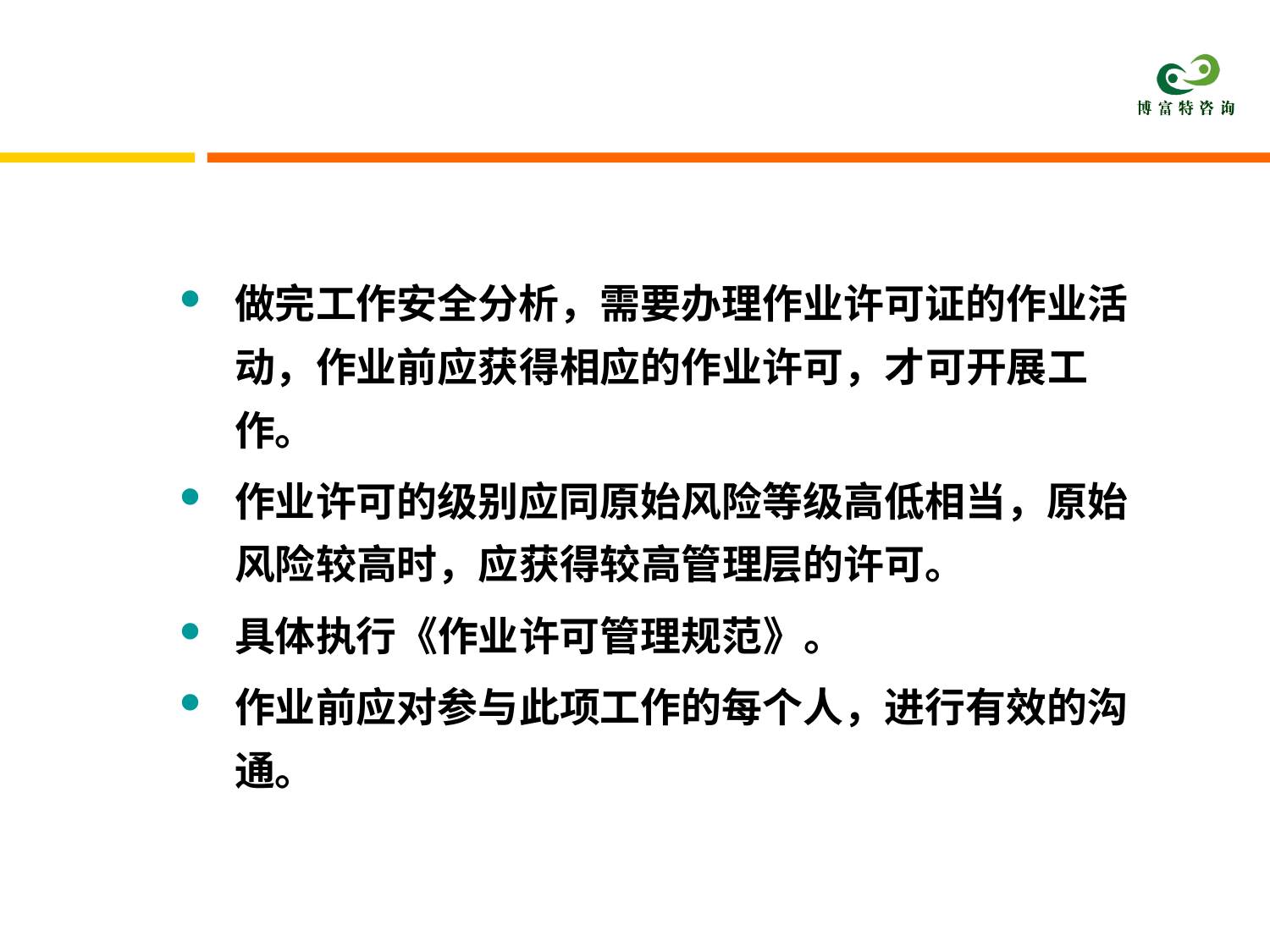

作业许可和风险沟通

做完工作安全分析，需要办理作业许可证的作业活动，作业前应获得相应的作业许可，才可开展工作。
作业许可的级别应同原始风险等级高低相当，原始风险较高时，应获得较高管理层的许可。
具体执行《作业许可管理规范》。
作业前应对参与此项工作的每个人，进行有效的沟通。